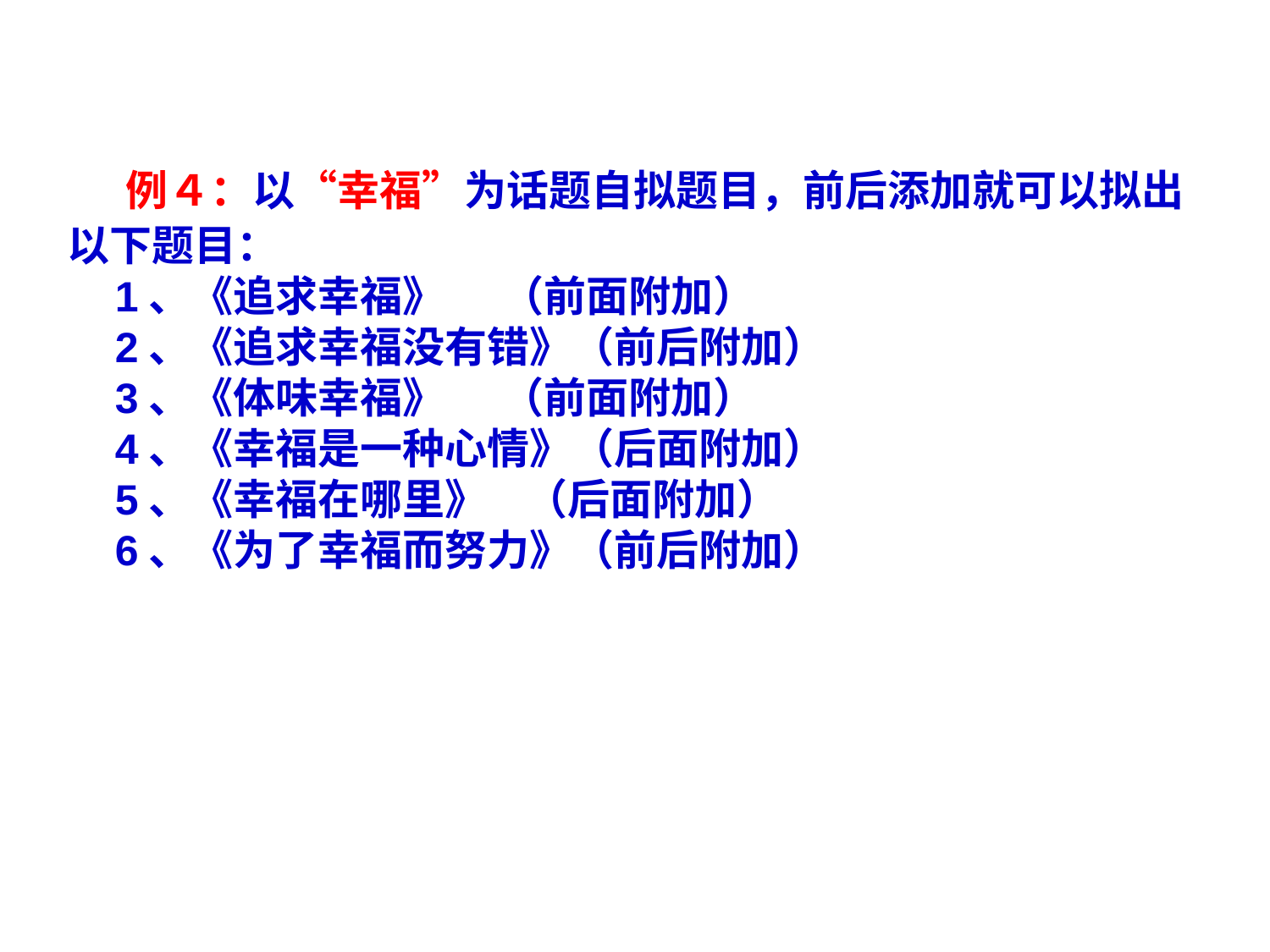

例４：以“幸福”为话题自拟题目，前后添加就可以拟出以下题目：
    1、《追求幸福》      （前面附加）
    2、《追求幸福没有错》（前后附加）
    3、《体味幸福》      （前面附加）
    4、《幸福是一种心情》（后面附加）
    5、《幸福在哪里》    （后面附加）
    6、《为了幸福而努力》（前后附加）